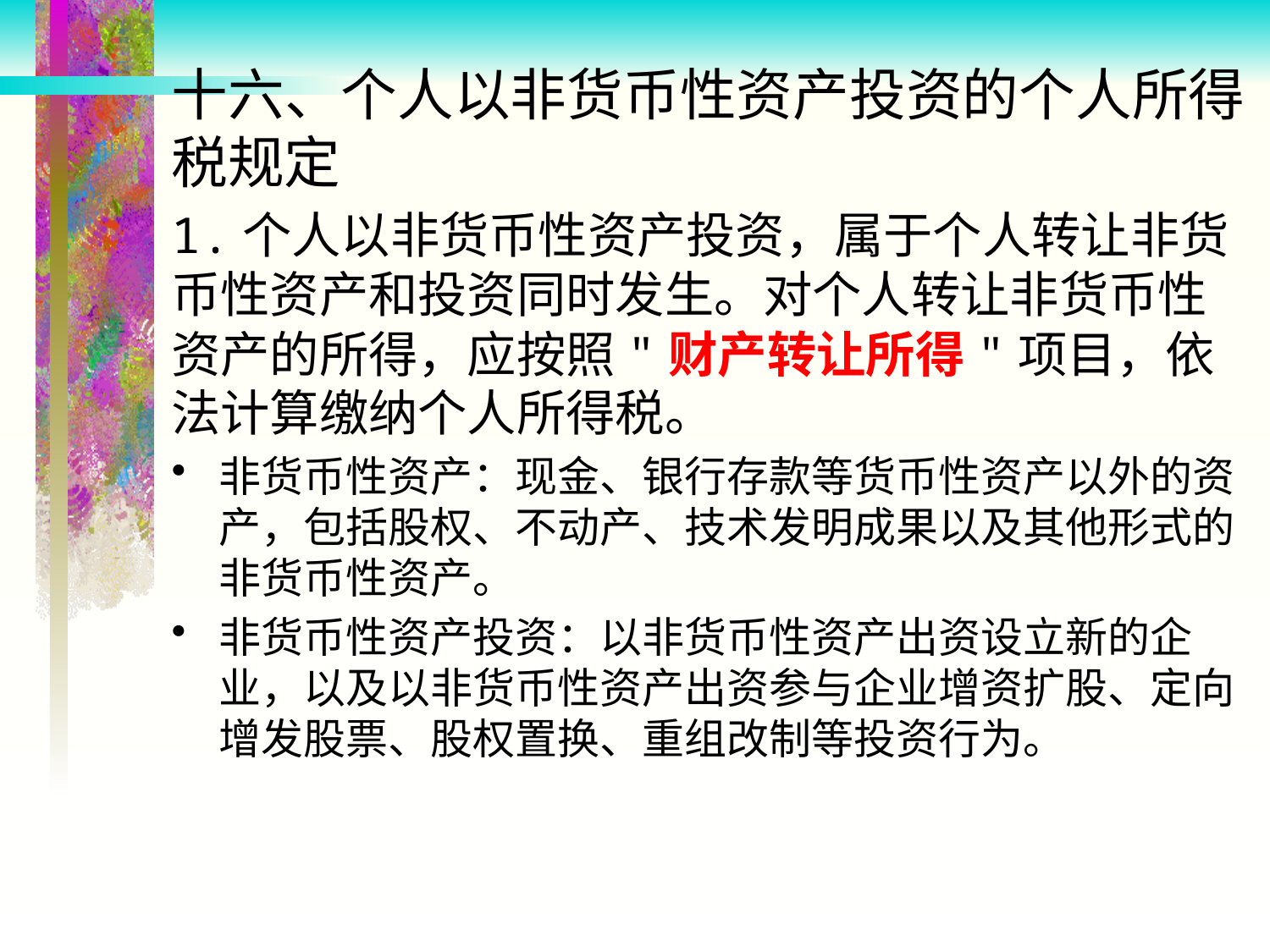

十六、个人以非货币性资产投资的个人所得税规定
1.个人以非货币性资产投资，属于个人转让非货币性资产和投资同时发生。对个人转让非货币性资产的所得，应按照"财产转让所得"项目，依法计算缴纳个人所得税。
非货币性资产：现金、银行存款等货币性资产以外的资产，包括股权、不动产、技术发明成果以及其他形式的非货币性资产。
非货币性资产投资：以非货币性资产出资设立新的企业，以及以非货币性资产出资参与企业增资扩股、定向增发股票、股权置换、重组改制等投资行为。